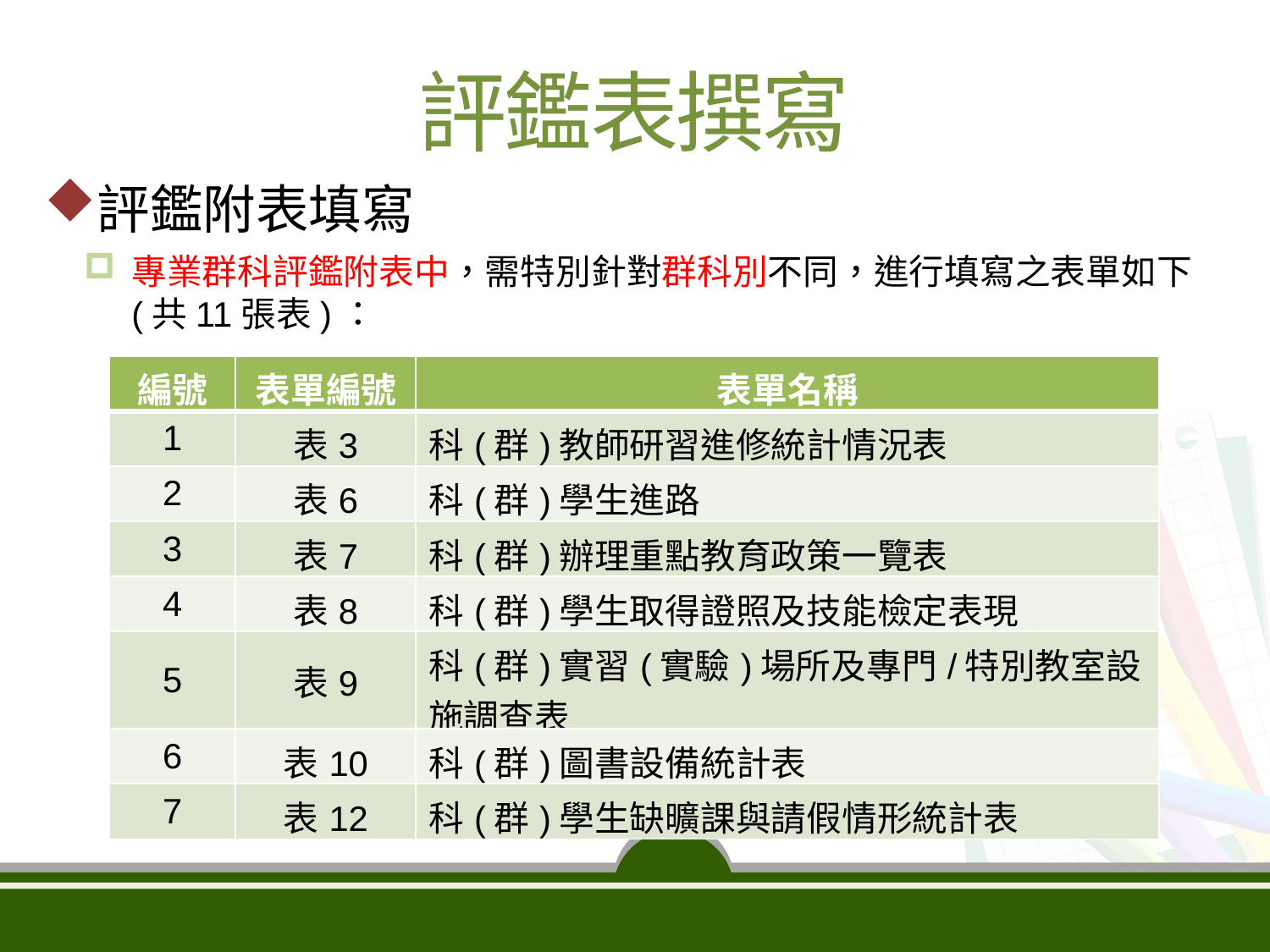

評鑑表撰寫
評鑑附表填寫
專業群科評鑑附表中，需特別針對群科別不同，進行填寫之表單如下(共11張表)：

| 編號 | 表單編號 | 表單名稱 |
| --- | --- | --- |
| 1 | 表3 | 科(群)教師研習進修統計情況表 |
| 2 | 表6 | 科(群)學生進路 |
| 3 | 表7 | 科(群)辦理重點教育政策一覽表 |
| 4 | 表8 | 科(群)學生取得證照及技能檢定表現 |
| 5 | 表9 | 科(群)實習(實驗)場所及專門/特別教室設施調查表 |
| 6 | 表10 | 科(群)圖書設備統計表 |
| 7 | 表12 | 科(群)學生缺曠課與請假情形統計表 |